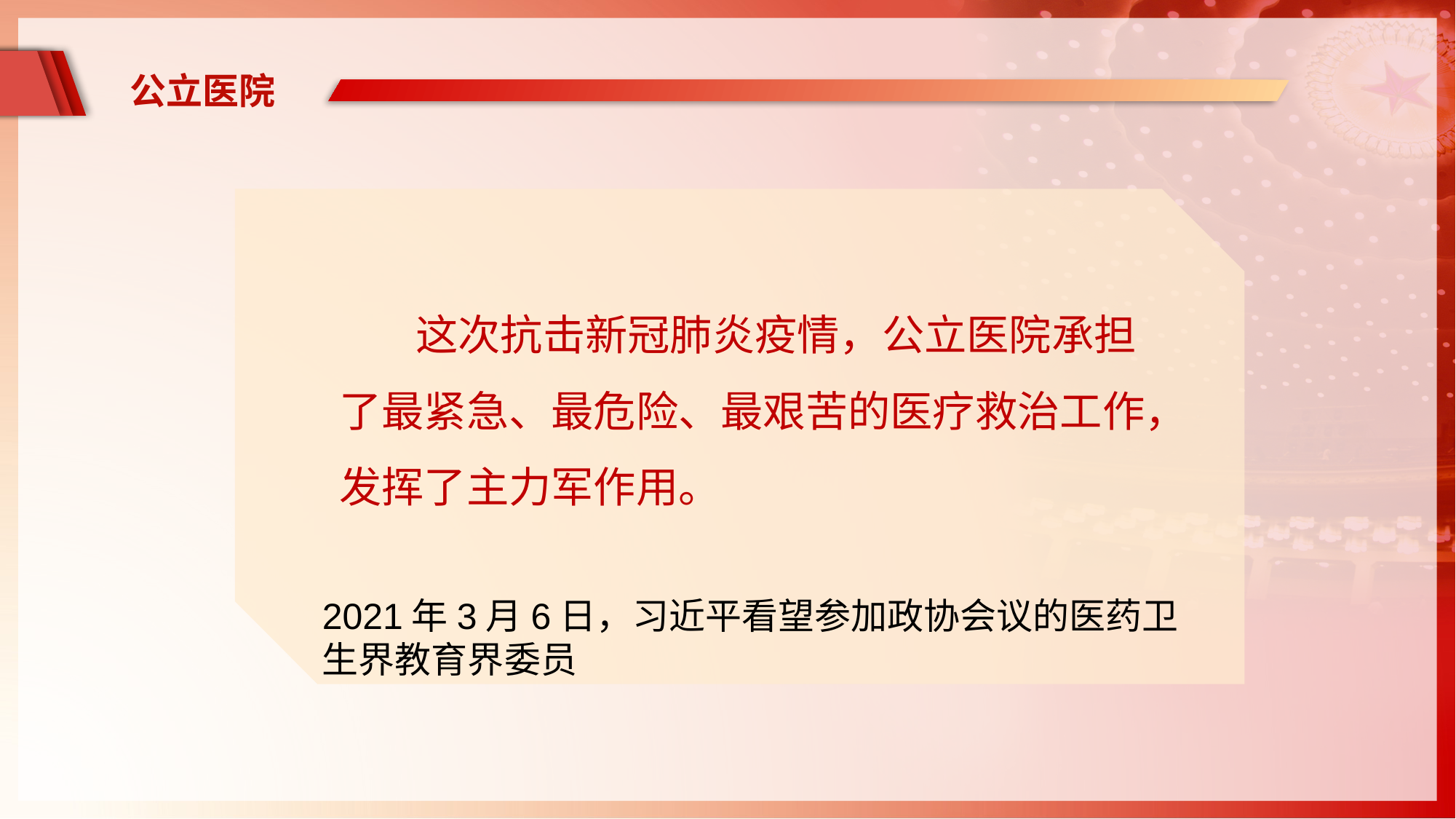

公立医院

       这次抗击新冠肺炎疫情，公立医院承担了最紧急、最危险、最艰苦的医疗救治工作，发挥了主力军作用。
2021年3月6日，习近平看望参加政协会议的医药卫生界教育界委员